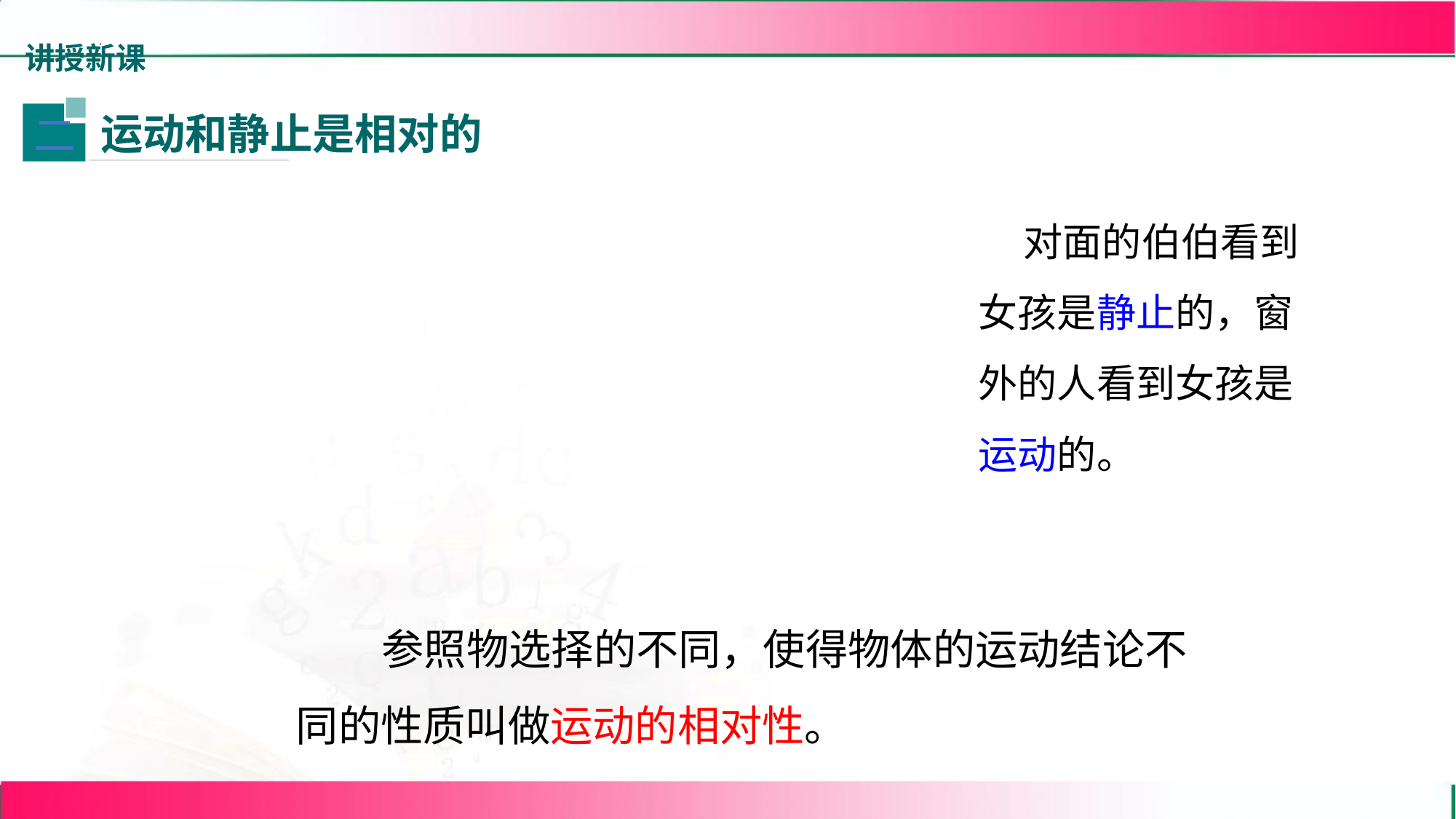

讲授新课

运动和静止是相对的
二

    对面的伯伯看到女孩是静止的，窗外的人看到女孩是运动的。
        参照物选择的不同，使得物体的运动结论不同的性质叫做运动的相对性。